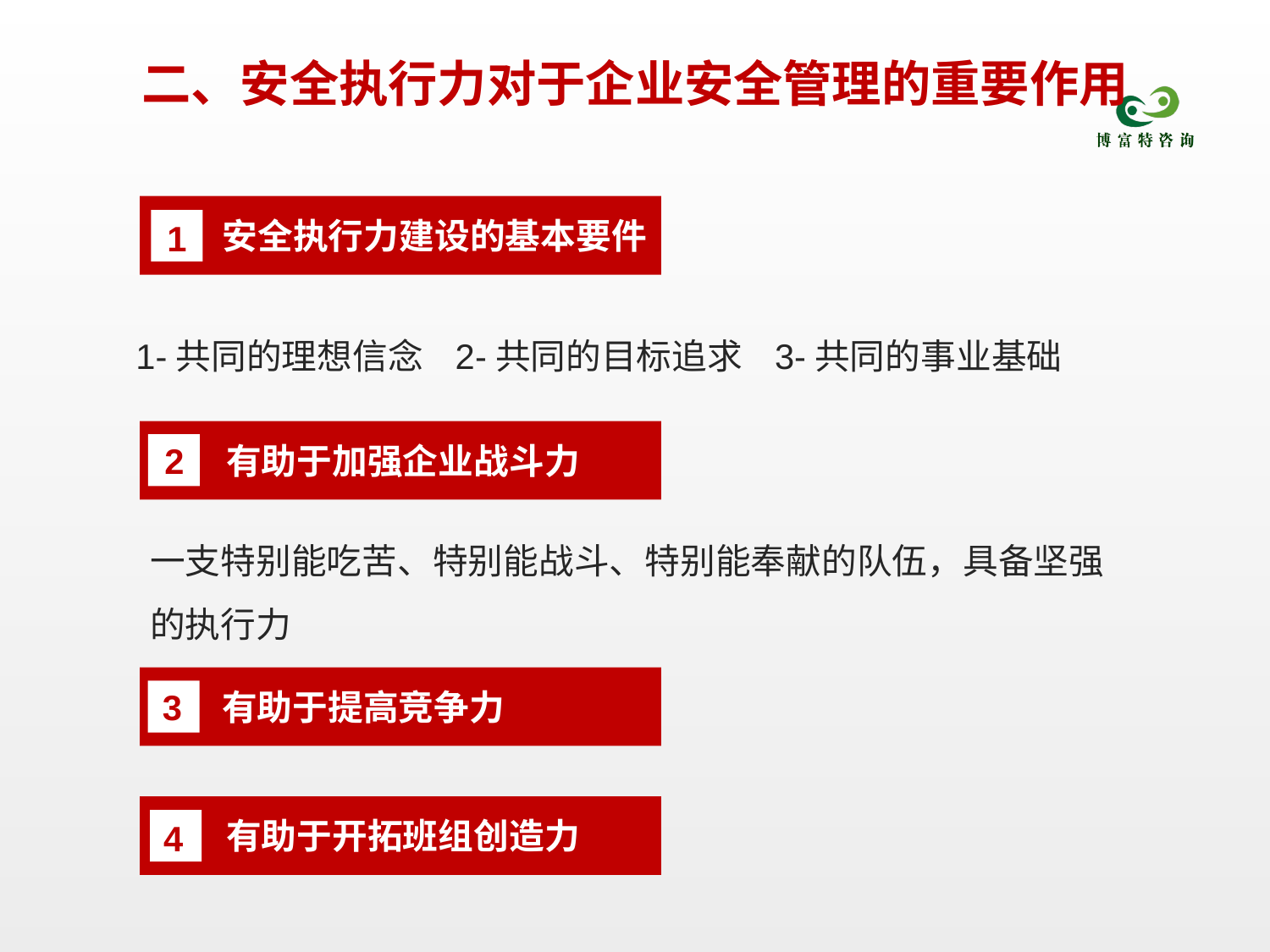

二、安全执行力对于企业安全管理的重要作用

安全执行力建设的基本要件

1
1-共同的理想信念   2-共同的目标追求   3-共同的事业基础

有助于加强企业战斗力
2

一支特别能吃苦、特别能战斗、特别能奉献的队伍，具备坚强的执行力

有助于提高竞争力
3

有助于开拓班组创造力
4